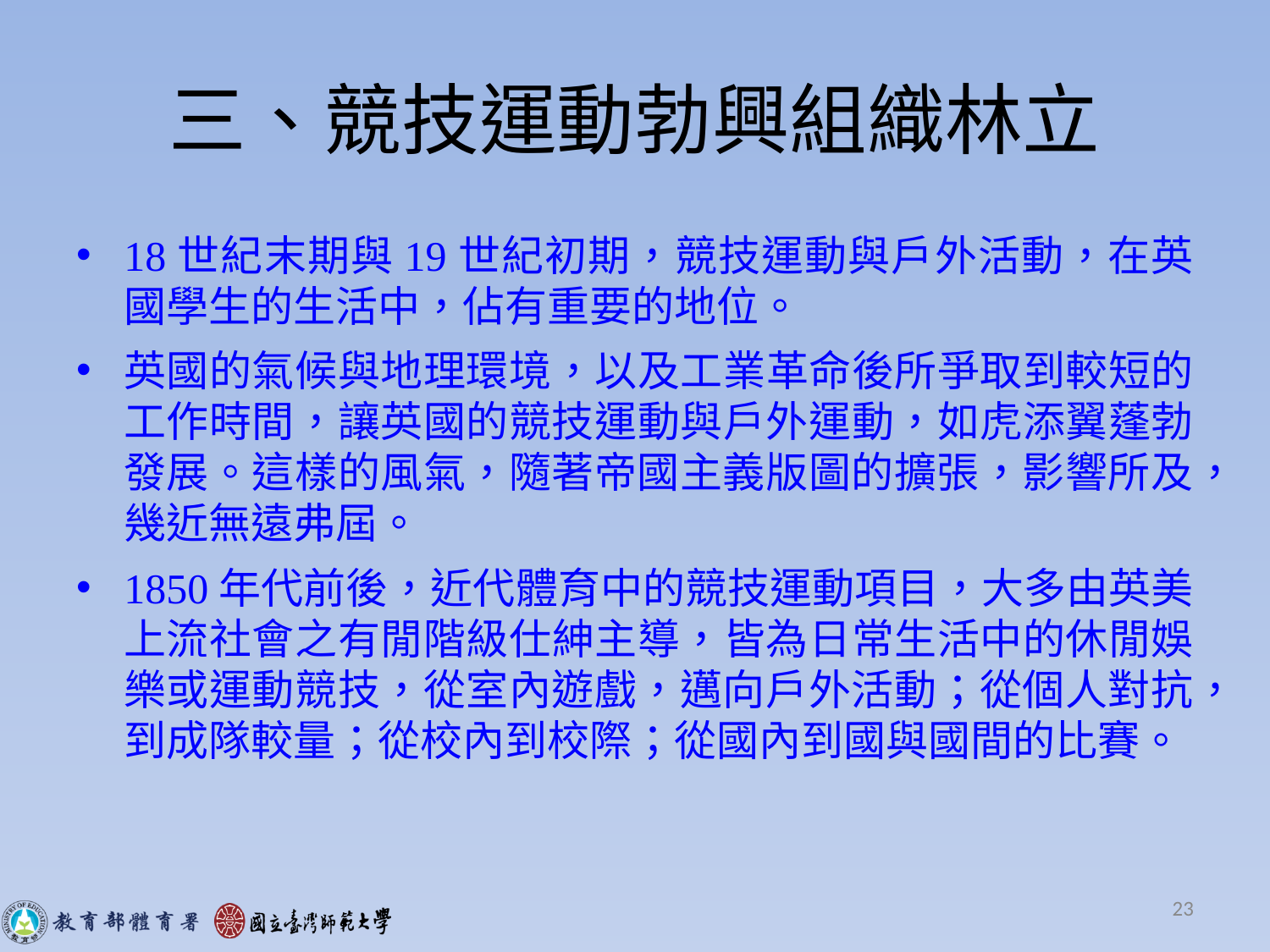

# 三、競技運動勃興組織林立
18世紀末期與19世紀初期，競技運動與戶外活動，在英國學生的生活中，佔有重要的地位。
英國的氣候與地理環境，以及工業革命後所爭取到較短的工作時間，讓英國的競技運動與戶外運動，如虎添翼蓬勃發展。這樣的風氣，隨著帝國主義版圖的擴張，影響所及，幾近無遠弗屆。
1850年代前後，近代體育中的競技運動項目，大多由英美上流社會之有閒階級仕紳主導，皆為日常生活中的休閒娛樂或運動競技，從室內遊戲，邁向戶外活動；從個人對抗，到成隊較量；從校內到校際；從國內到國與國間的比賽。
23